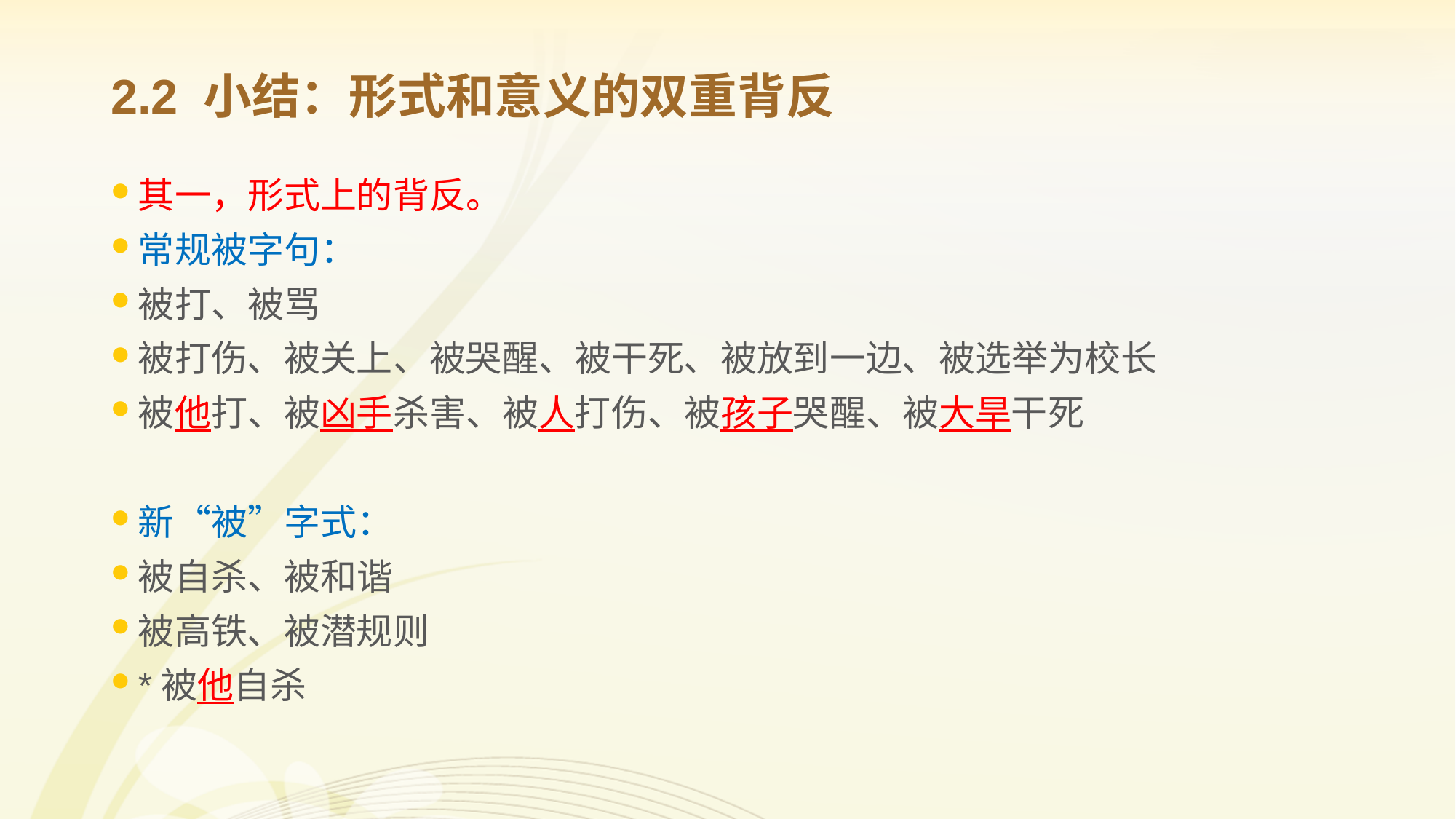

# 2.2 小结：形式和意义的双重背反
其一，形式上的背反。
常规被字句：
被打、被骂
被打伤、被关上、被哭醒、被干死、被放到一边、被选举为校长
被他打、被凶手杀害、被人打伤、被孩子哭醒、被大旱干死

新“被”字式：
被自杀、被和谐
被高铁、被潜规则
*被他自杀